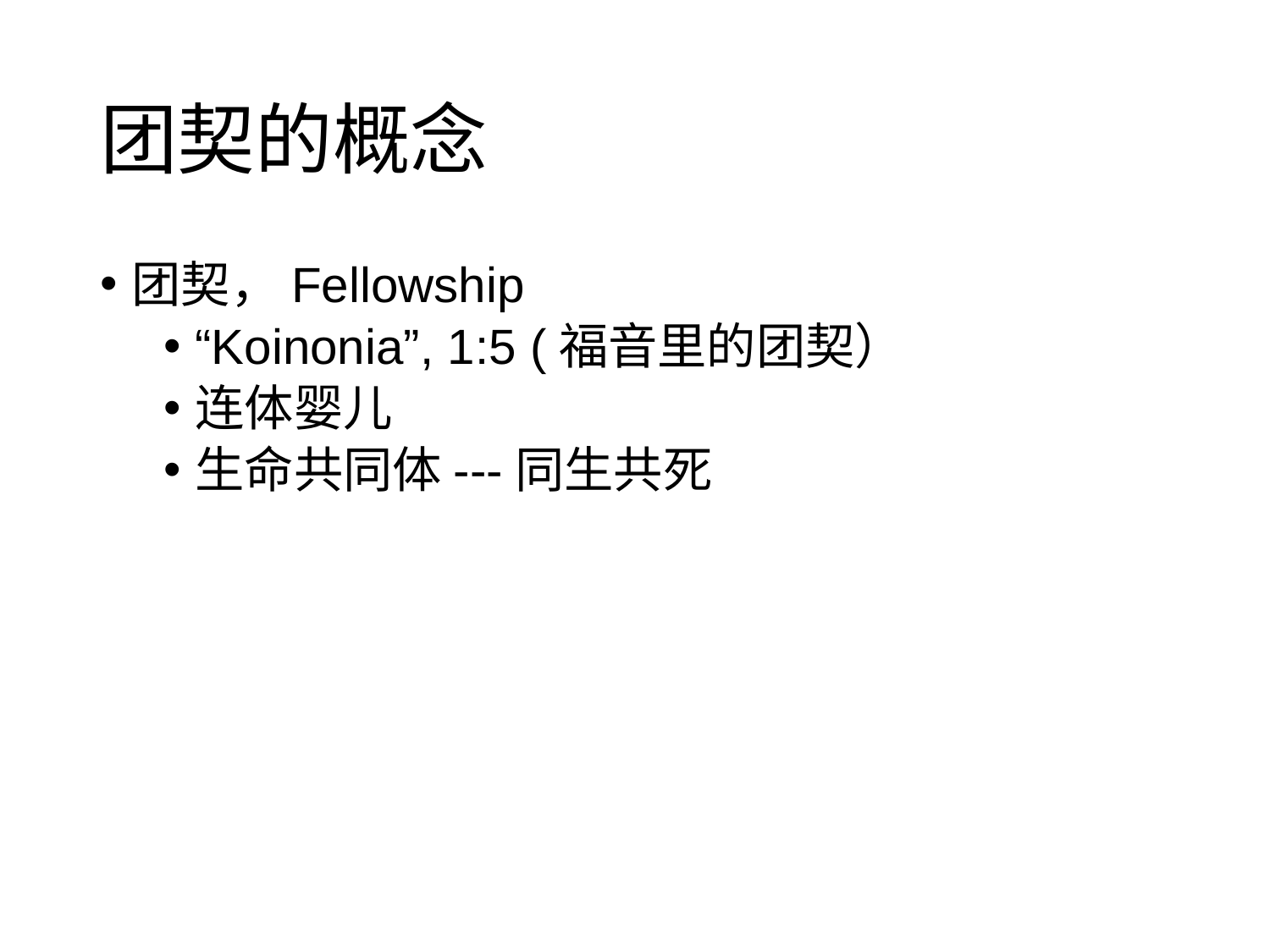

# 团契的概念
团契，Fellowship
“Koinonia”, 1:5 (福音里的团契）
连体婴儿
生命共同体---同生共死